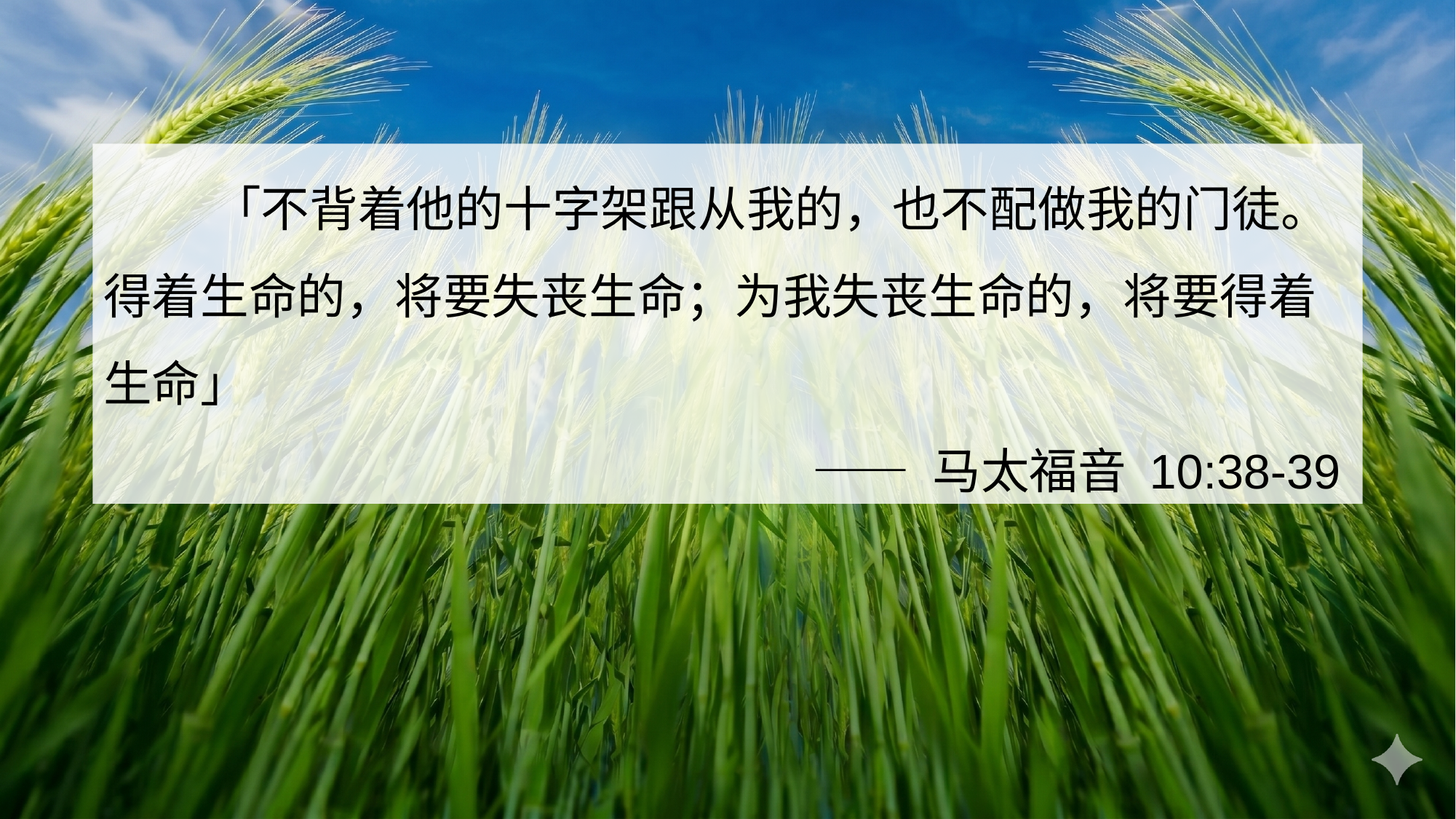

「不背着他的十字架跟从我的，也不配做我的门徒。 得着生命的，将要失丧生命；为我失丧生命的，将要得着生命」
						     —— 马太福音 10:38-39